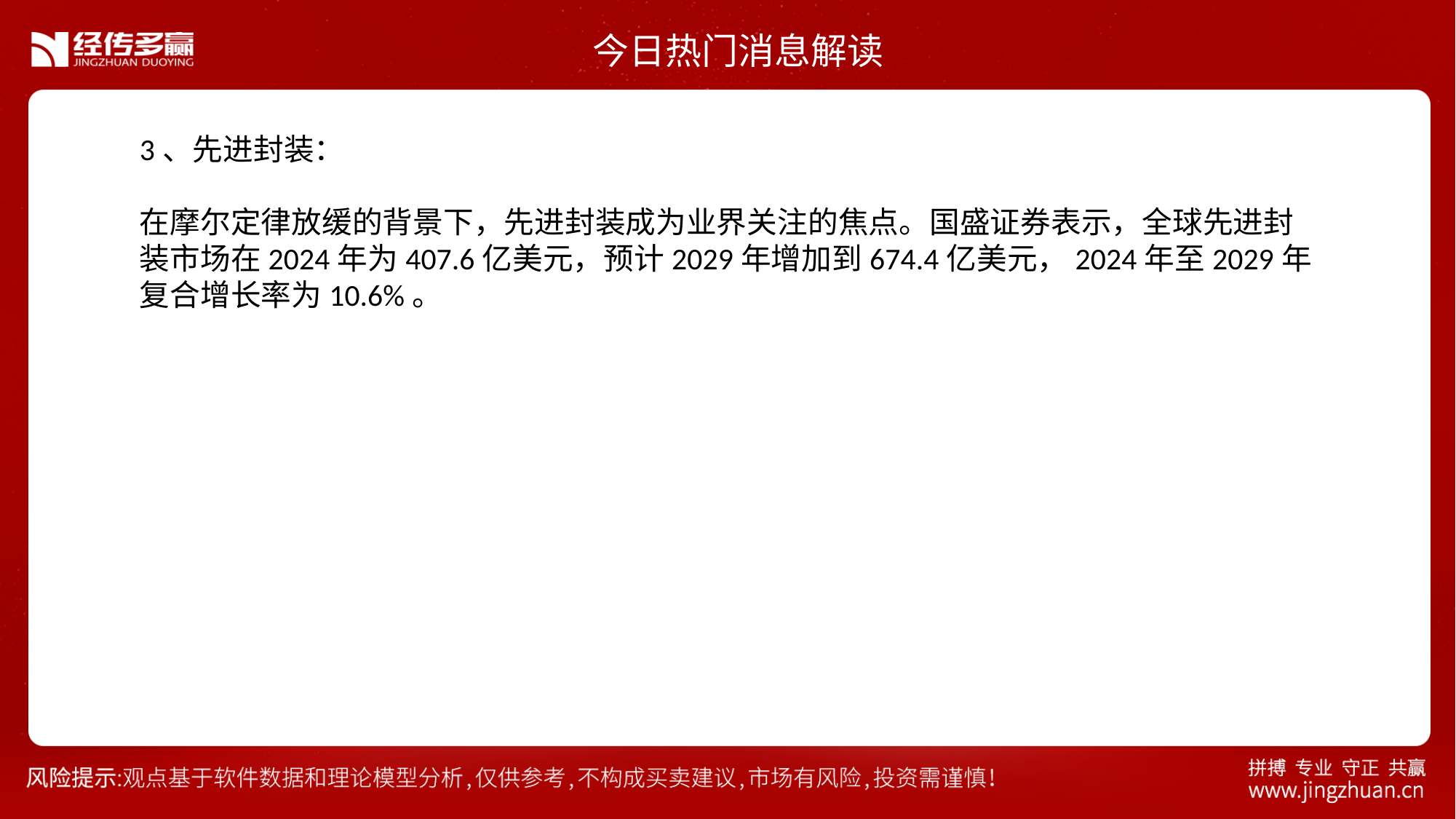

今日热门消息解读
3、先进封装：

在摩尔定律放缓的背景下，先进封装成为业界关注的焦点。国盛证券表示，全球先进封装市场在2024年为407.6亿美元，预计2029年增加到674.4亿美元，2024年至2029年复合增长率为10.6%。